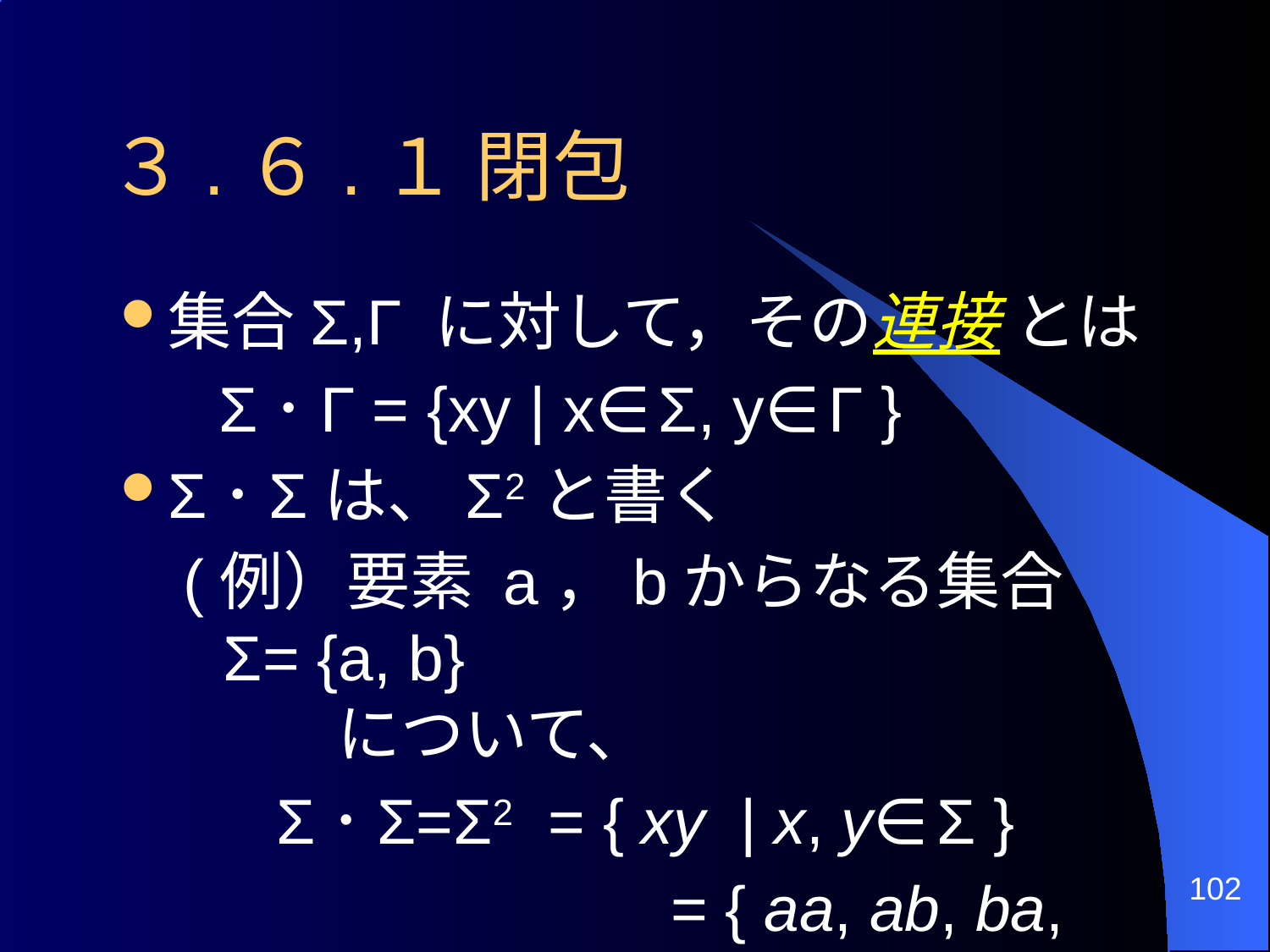

# ３.６.１ 閉包
集合Σ,Γ に対して，その連接 とは
  Σ･Γ = {xy | x∈Σ, y∈Γ }
Σ･Σは、Σ2と書く
(例）要素 a，bからなる集合Σ= {a, b}
  　について、
	   Σ･Σ=Σ2  = { xy  | x, y∈Σ }
			           = { aa, ab, ba, bb }
102